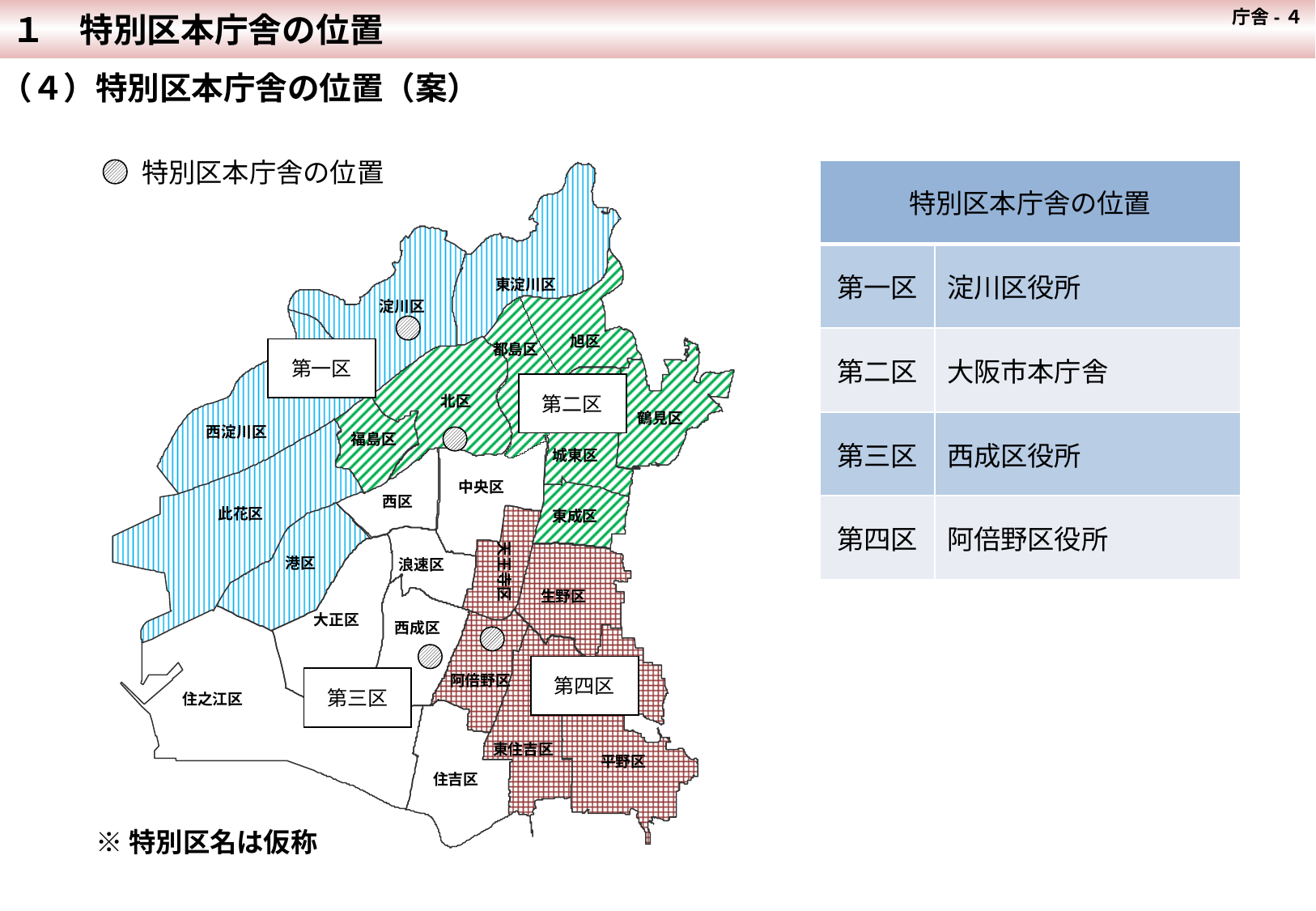

庁舎-４
１　特別区本庁舎の位置
（４）特別区本庁舎の位置（案）
　特別区本庁舎の位置

| 特別区本庁舎の位置 |  |
| --- | --- |
| 第一区 | 淀川区役所 |
| 第二区 | 大阪市本庁舎 |
| 第三区 | 西成区役所 |
| 第四区 | 阿倍野区役所 |

東淀川区
淀川区
旭区
都島区
北区
鶴見区
西淀川区
福島区
城東区
中央区
西区
此花区
東成区
天王寺区
港区
浪速区
生野区
大正区
西成区
阿倍野区
住之江区
東住吉区
平野区
住吉区

第一区
第二区

第四区
第三区
※特別区名は仮称